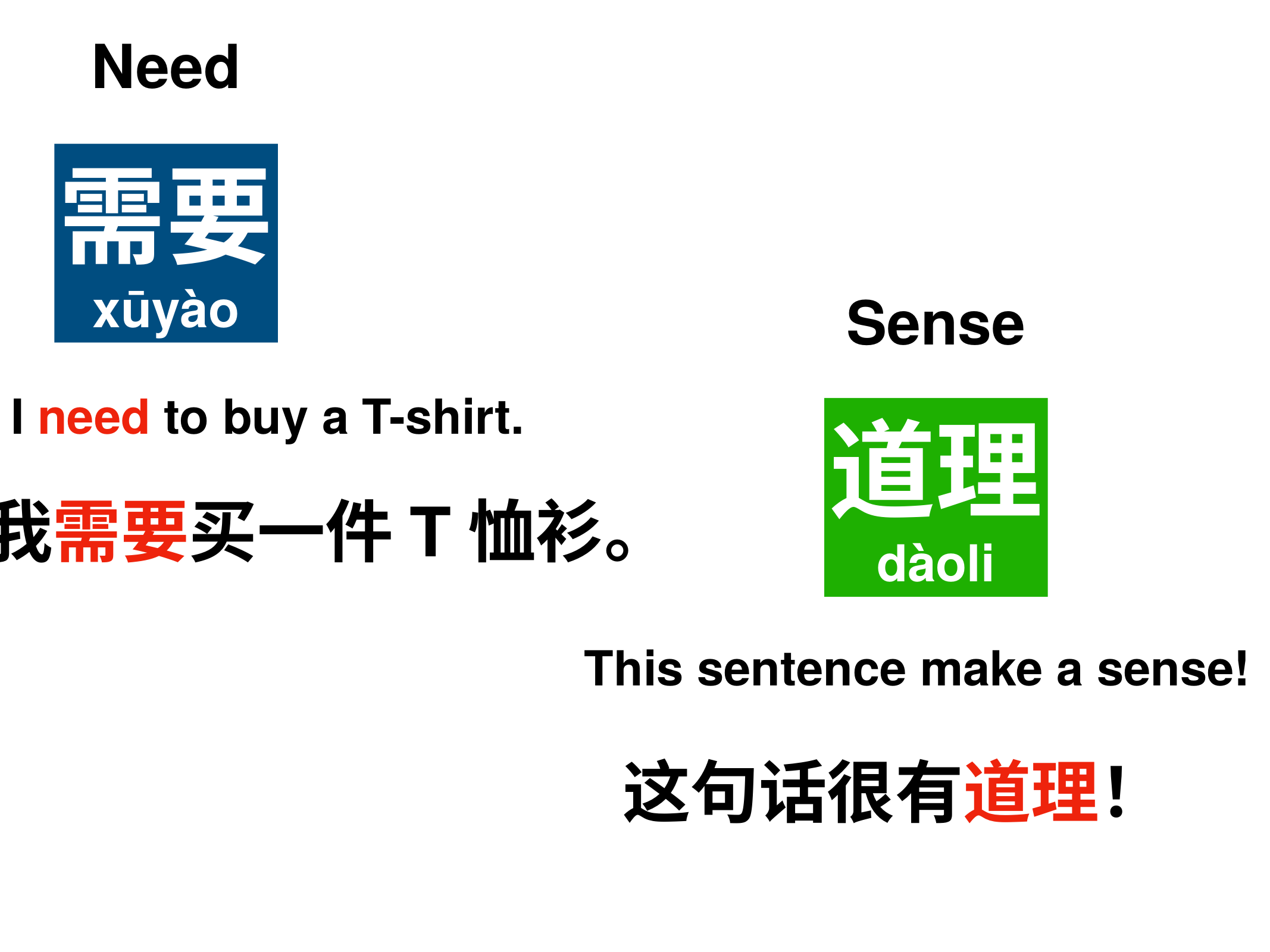

Need
需要
xūyào
Sense
I need to buy a T-shirt.
道理
dàoli
我需要买一件T恤衫。
This sentence make a sense!
这句话很有道理！